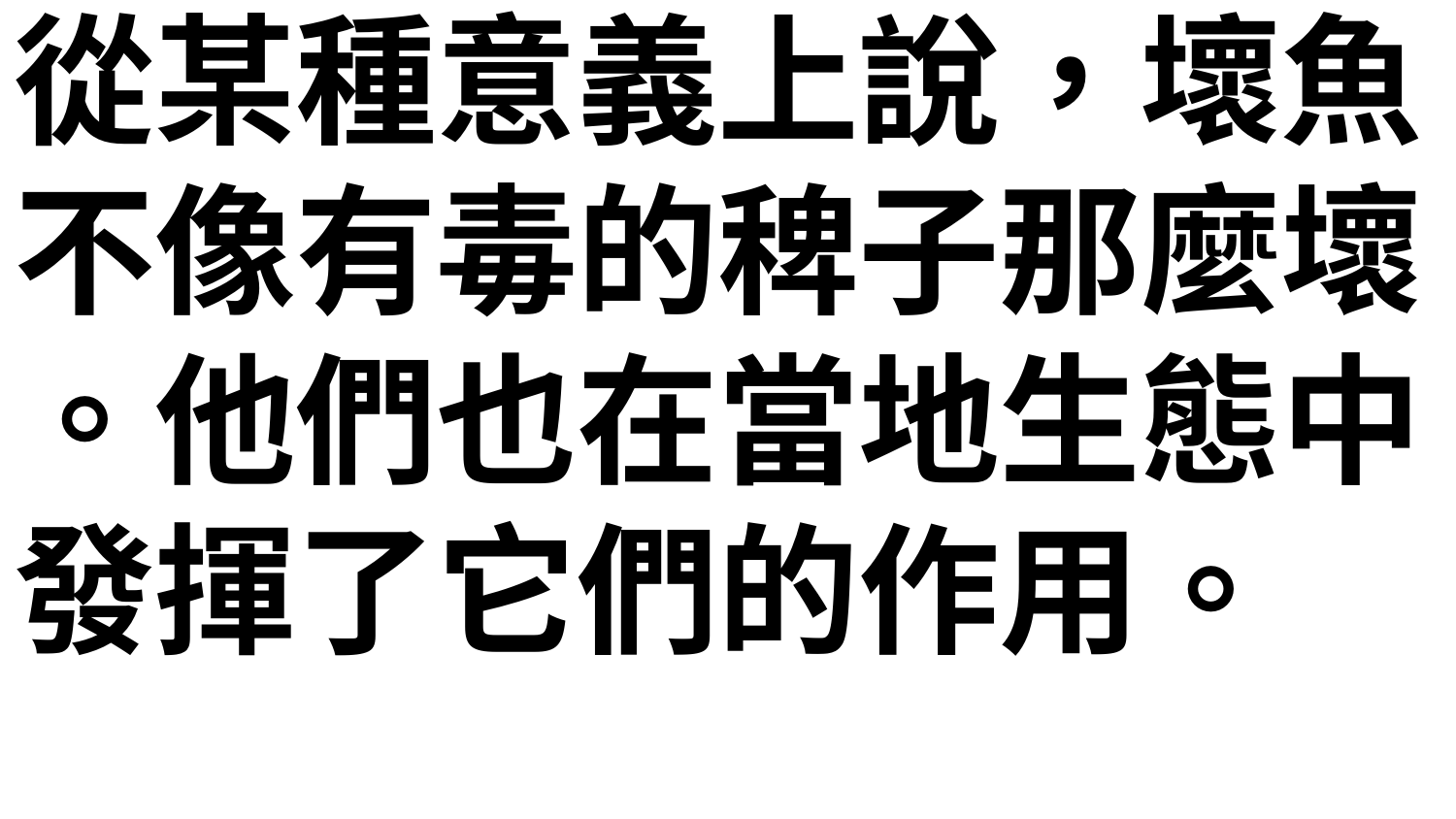

從某種意義上說，壞魚不像有毒的稗子那麼壞
。他們也在當地生態中發揮了它們的作用。